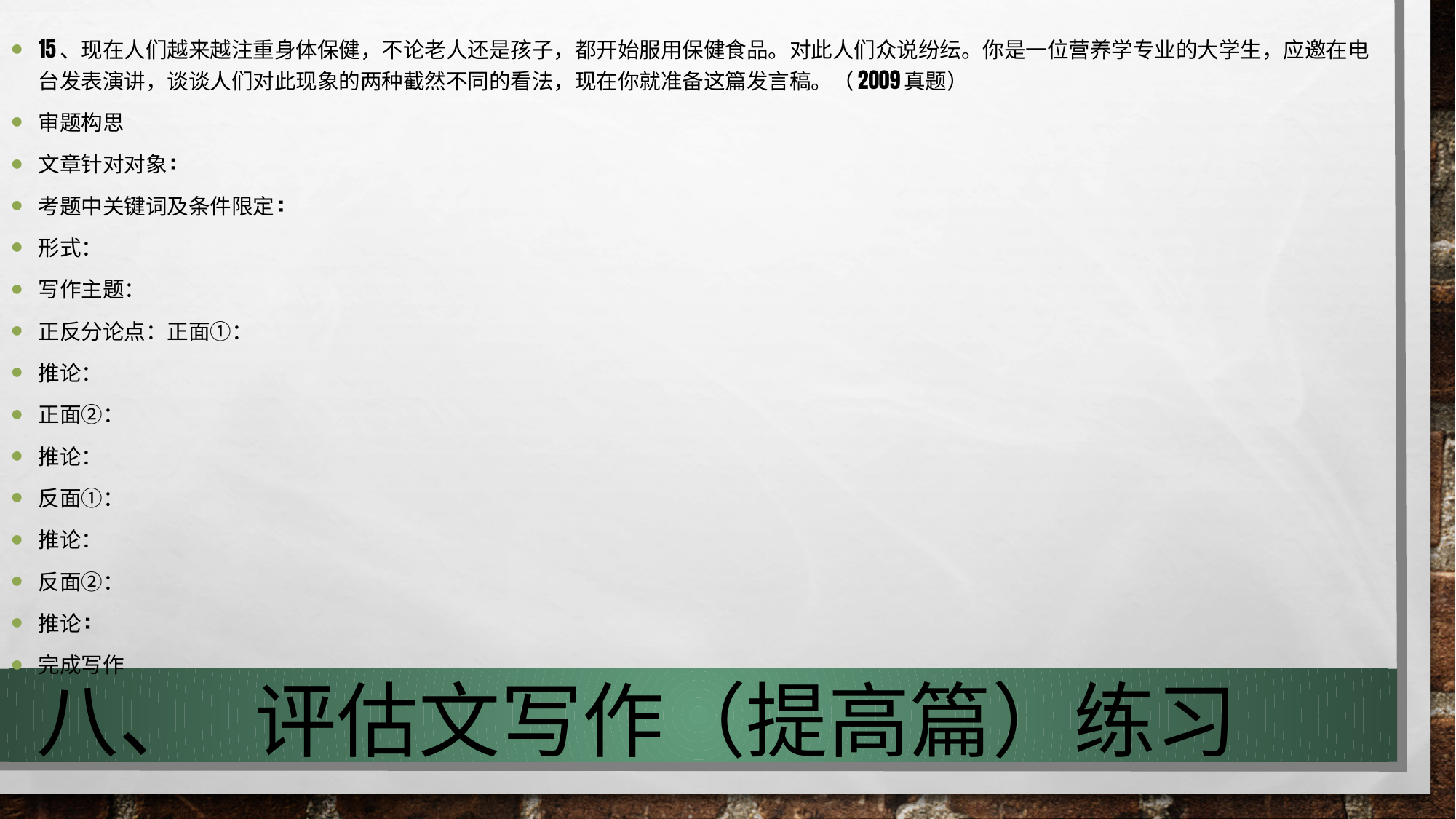

15、现在人们越来越注重身体保健，不论老人还是孩子，都开始服用保健食品。对此人们众说纷纭。你是一位营养学专业的大学生，应邀在电台发表演讲，谈谈人们对此现象的两种截然不同的看法，现在你就准备这篇发言稿。（2009真题）
审题构思
文章针对对象:
考题中关键词及条件限定:
形式：
写作主题：
正反分论点：正面①：
推论：
正面②：
推论：
反面①：
推论：
反面②：
推论:
完成写作
# 八、	评估文写作（提高篇）练习